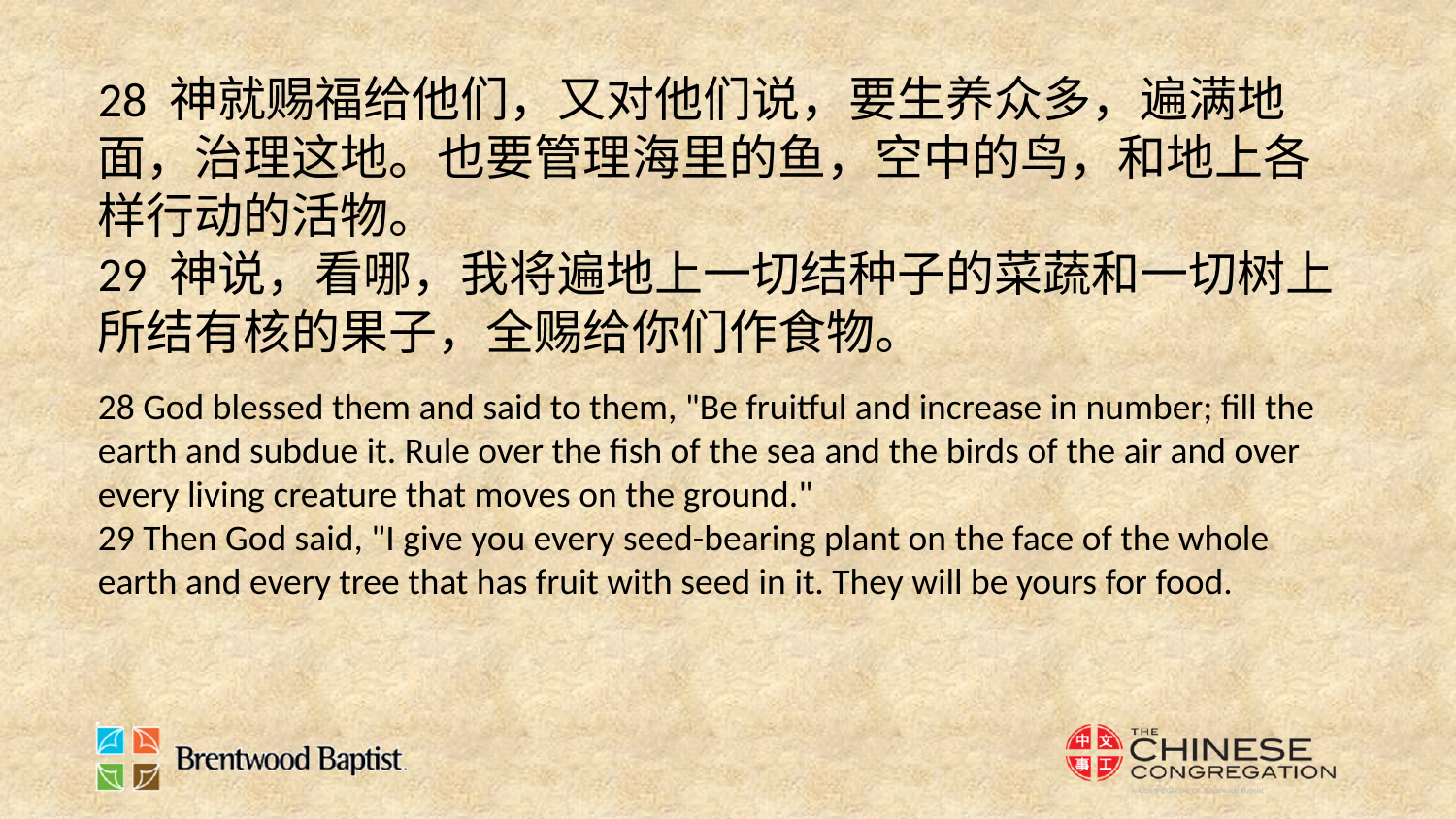

28 神就赐福给他们，又对他们说，要生养众多，遍满地面，治理这地。也要管理海里的鱼，空中的鸟，和地上各样行动的活物。
29 神说，看哪，我将遍地上一切结种子的菜蔬和一切树上所结有核的果子，全赐给你们作食物。

28 God blessed them and said to them, "Be fruitful and increase in number; fill the earth and subdue it. Rule over the fish of the sea and the birds of the air and over every living creature that moves on the ground."
29 Then God said, "I give you every seed-bearing plant on the face of the whole earth and every tree that has fruit with seed in it. They will be yours for food.